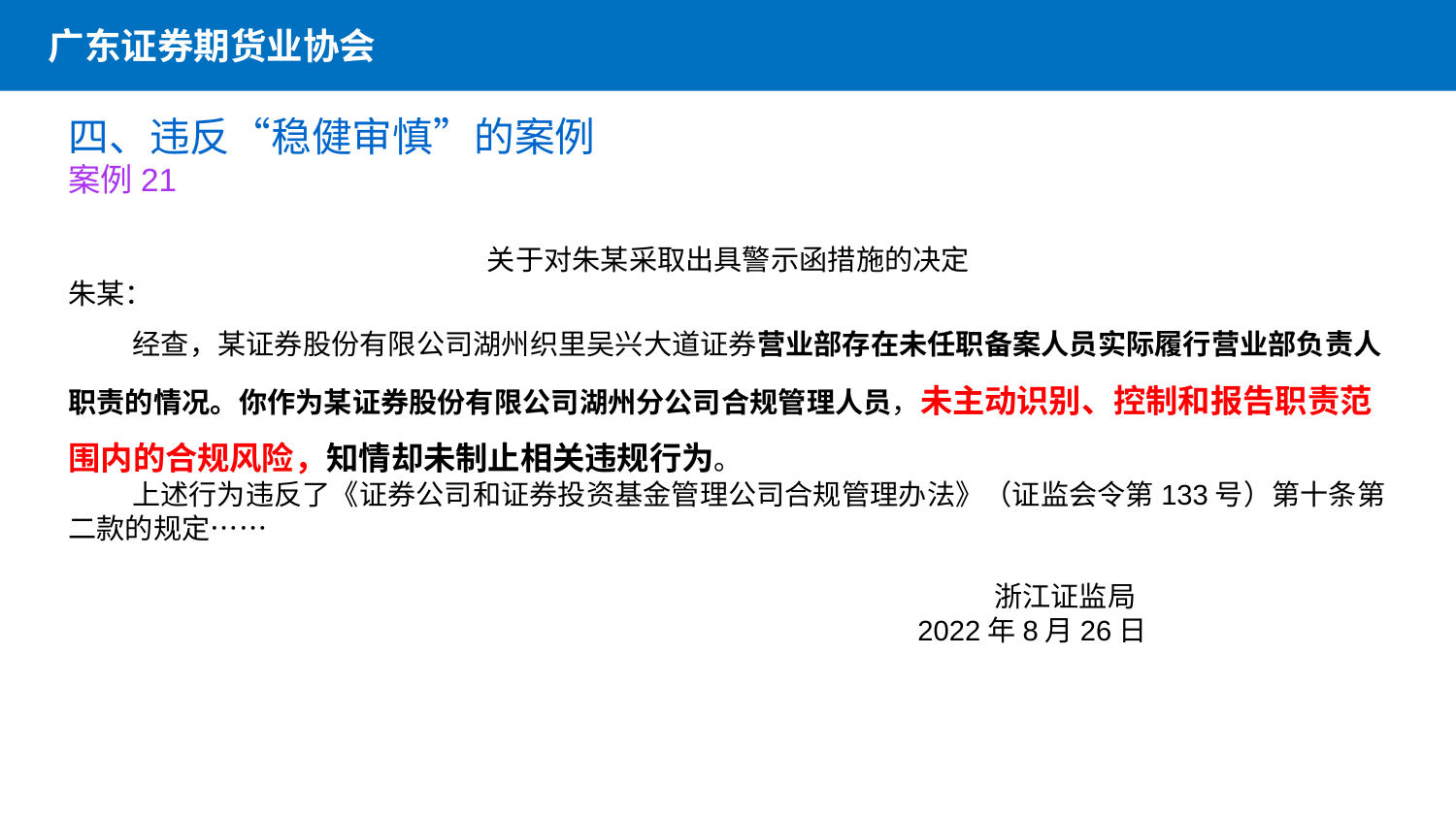

广东证券期货业协会
四、违反“稳健审慎”的案例
案例21

关于对朱某采取出具警示函措施的决定
朱某：
    经查，某证券股份有限公司湖州织里吴兴大道证券营业部存在未任职备案人员实际履行营业部负责人职责的情况。你作为某证券股份有限公司湖州分公司合规管理人员，未主动识别、控制和报告职责范围内的合规风险，知情却未制止相关违规行为。
         上述行为违反了《证券公司和证券投资基金管理公司合规管理办法》（证监会令第133号）第十条第二款的规定……

                                                                                                         浙江证监局
　　　　　　　                                                                                                      2022年8月26日